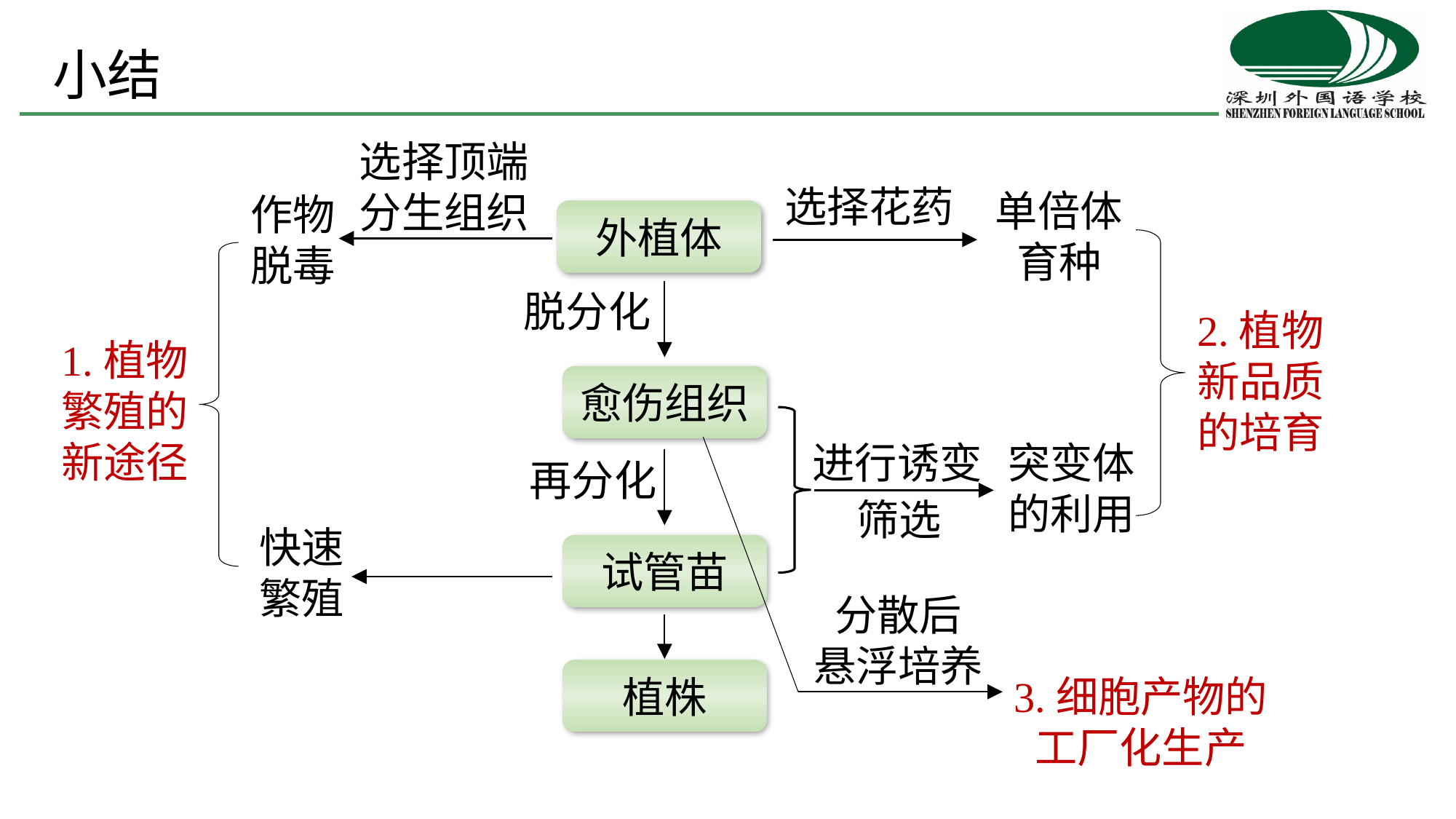

小结
选择顶端分生组织
选择花药
单倍体育种
作物脱毒
外植体

脱分化
2.植物新品质的培育
1.植物繁殖的新途径
愈伤组织

突变体的利用
进行诱变
再分化
筛选
快速繁殖
试管苗
分散后
悬浮培养
植株
3.细胞产物的工厂化生产